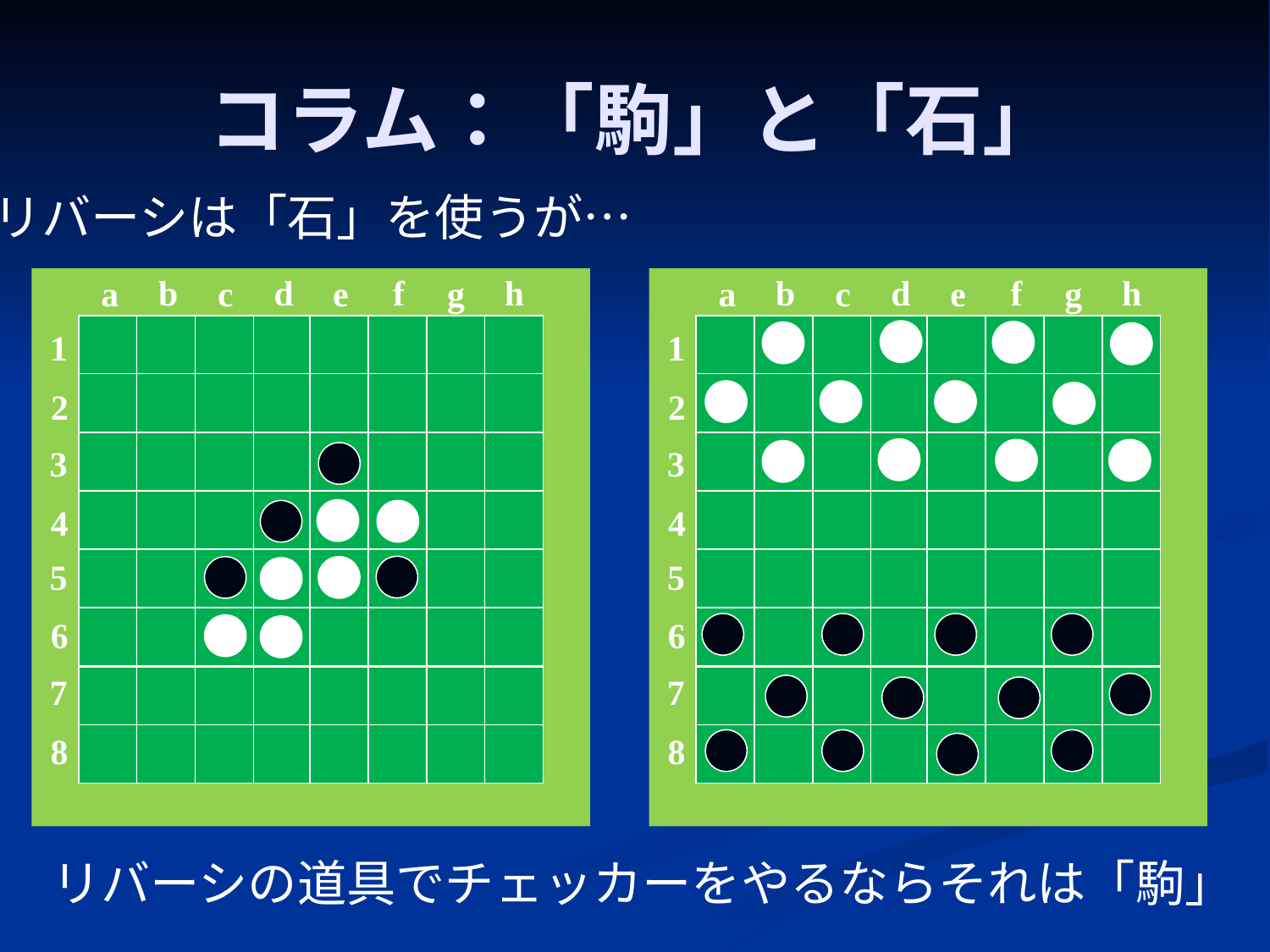

# コラム：「駒」と「石」
リバーシは「石」を使うが…
d
h
b
f
c
g
a
e

1
2
3

4

5

6

7
8
d
h
b
f
c
g
a
e

1

2

3

4
5
6

7

8

リバーシの道具でチェッカーをやるならそれは「駒」